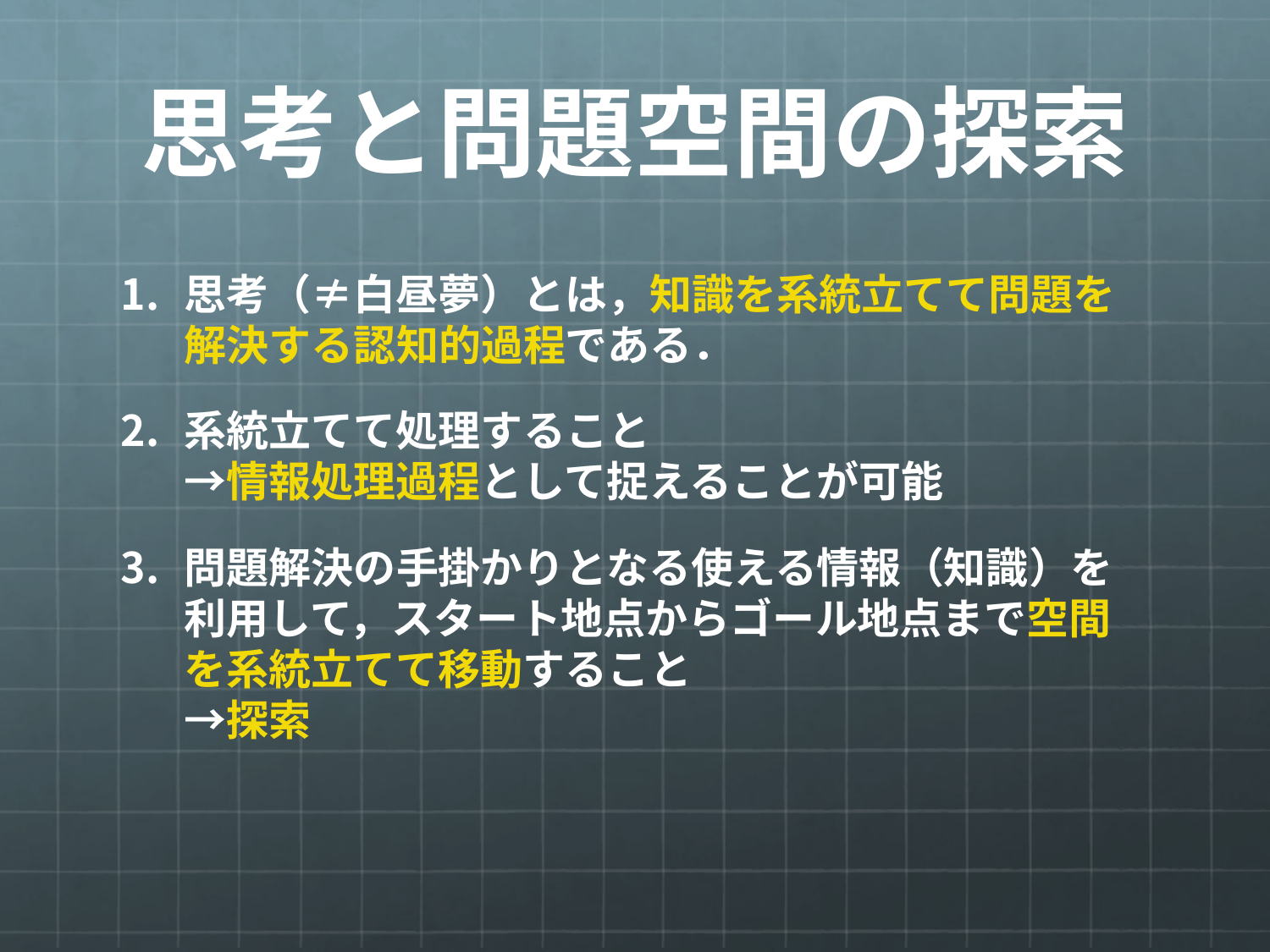

# 思考と問題空間の探索
思考（≠白昼夢）とは，知識を系統立てて問題を解決する認知的過程である．
系統立てて処理すること
→情報処理過程として捉えることが可能
問題解決の手掛かりとなる使える情報（知識）を利用して，スタート地点からゴール地点まで空間を系統立てて移動すること
→探索